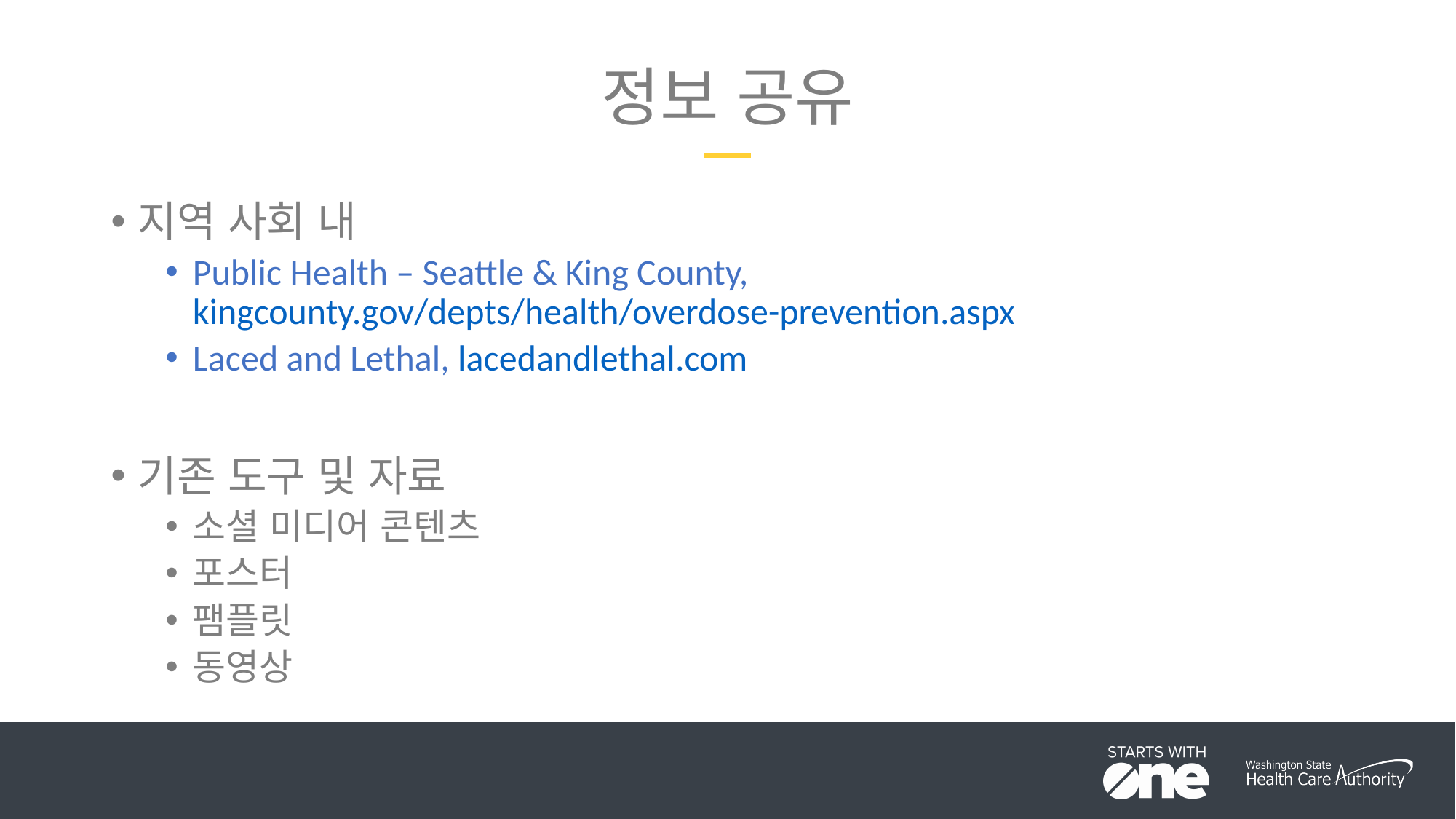

# 정보 공유
지역 사회 내
Public Health – Seattle & King County, kingcounty.gov/depts/health/overdose-prevention.aspx
Laced and Lethal, lacedandlethal.com

기존 도구 및 자료
소셜 미디어 콘텐츠
포스터
팸플릿
동영상